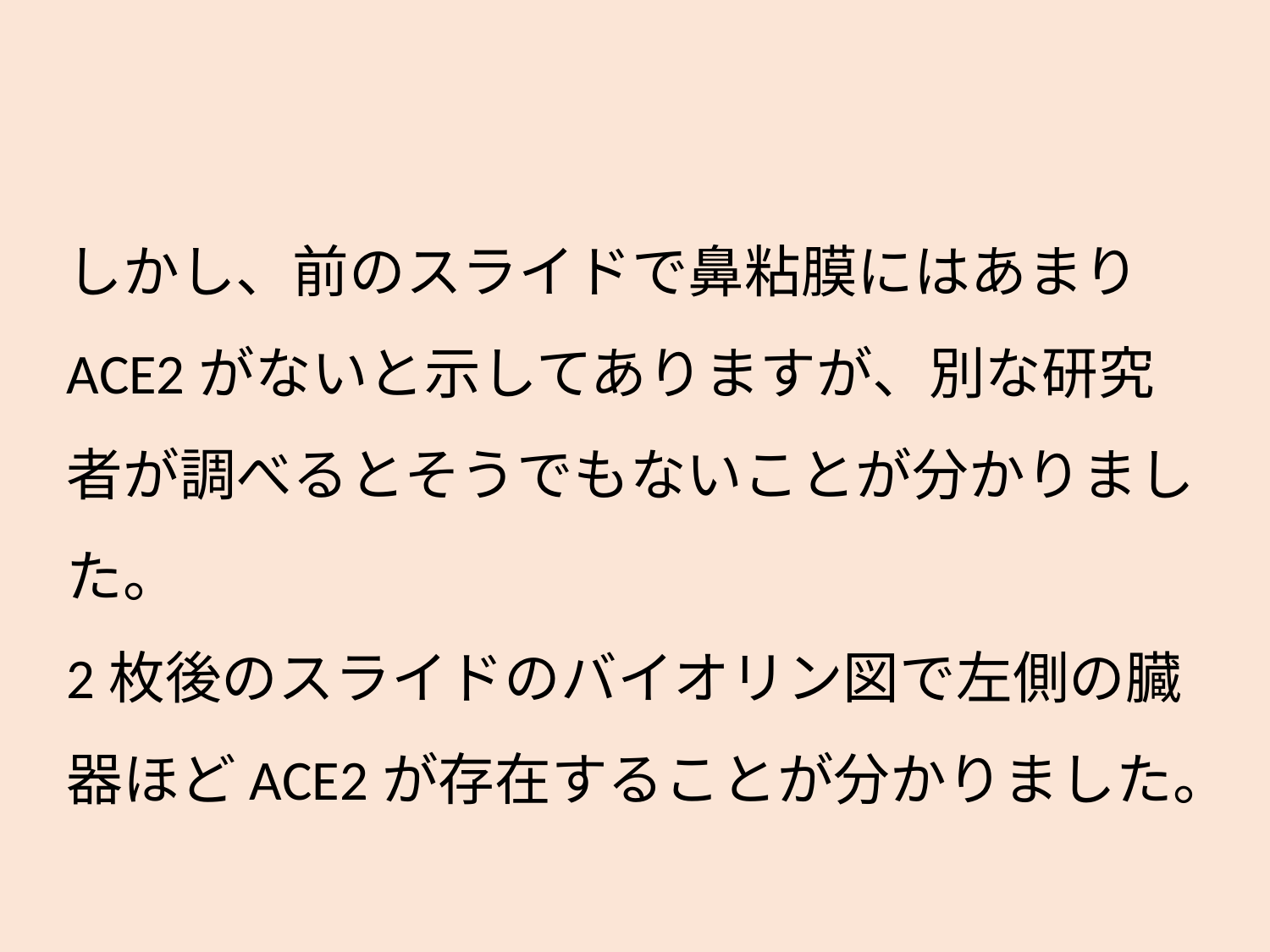

しかし、前のスライドで鼻粘膜にはあまりACE2がないと示してありますが、別な研究者が調べるとそうでもないことが分かりました。
2枚後のスライドのバイオリン図で左側の臓器ほどACE2が存在することが分かりました。